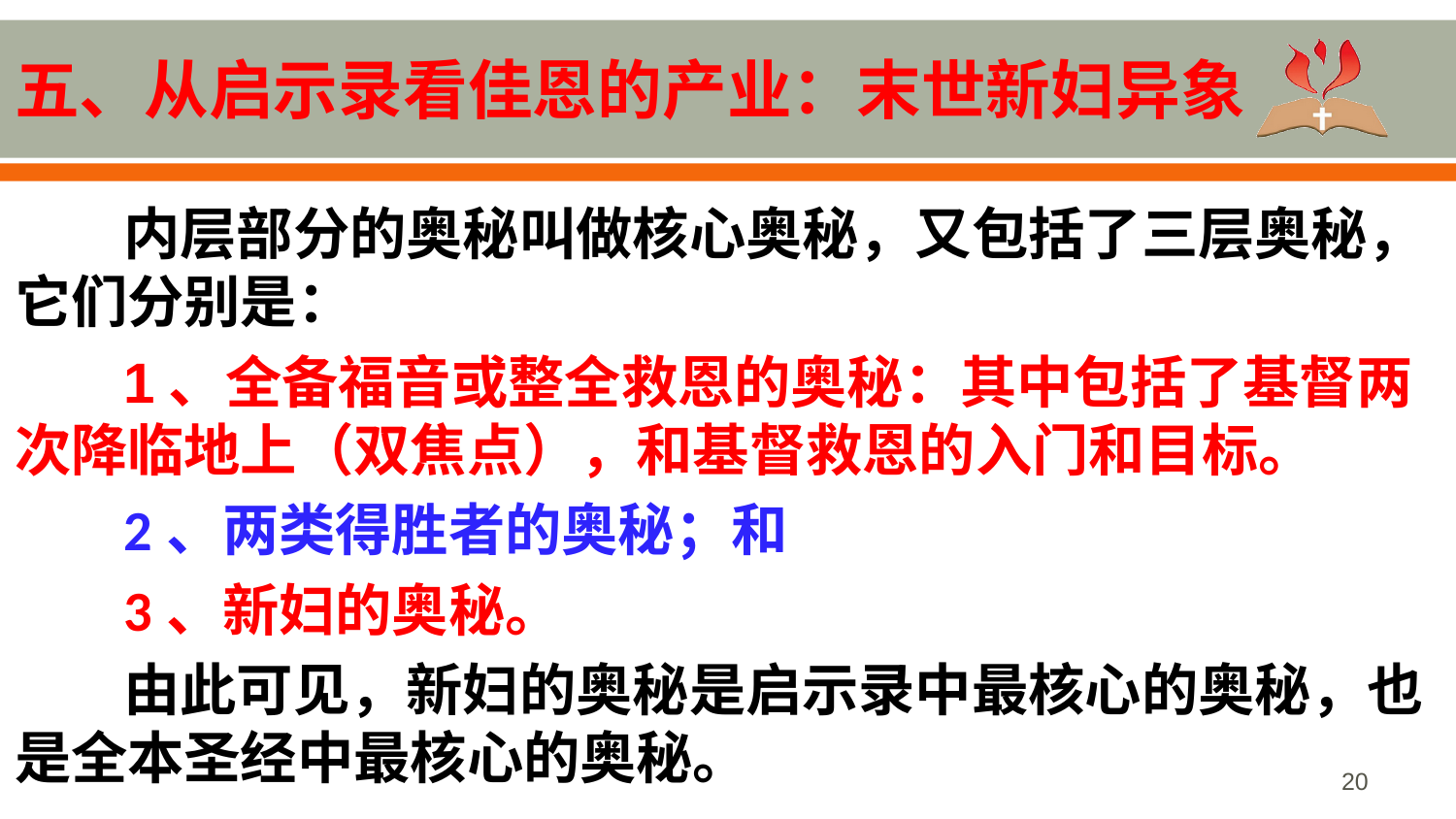

# 五、从启示录看佳恩的产业：末世新妇异象
内层部分的奥秘叫做核心奥秘，又包括了三层奥秘，它们分别是：
1、全备福音或整全救恩的奥秘：其中包括了基督两次降临地上（双焦点），和基督救恩的入门和目标。
2、两类得胜者的奥秘；和
3、新妇的奥秘。
由此可见，新妇的奥秘是启示录中最核心的奥秘，也是全本圣经中最核心的奥秘。
20